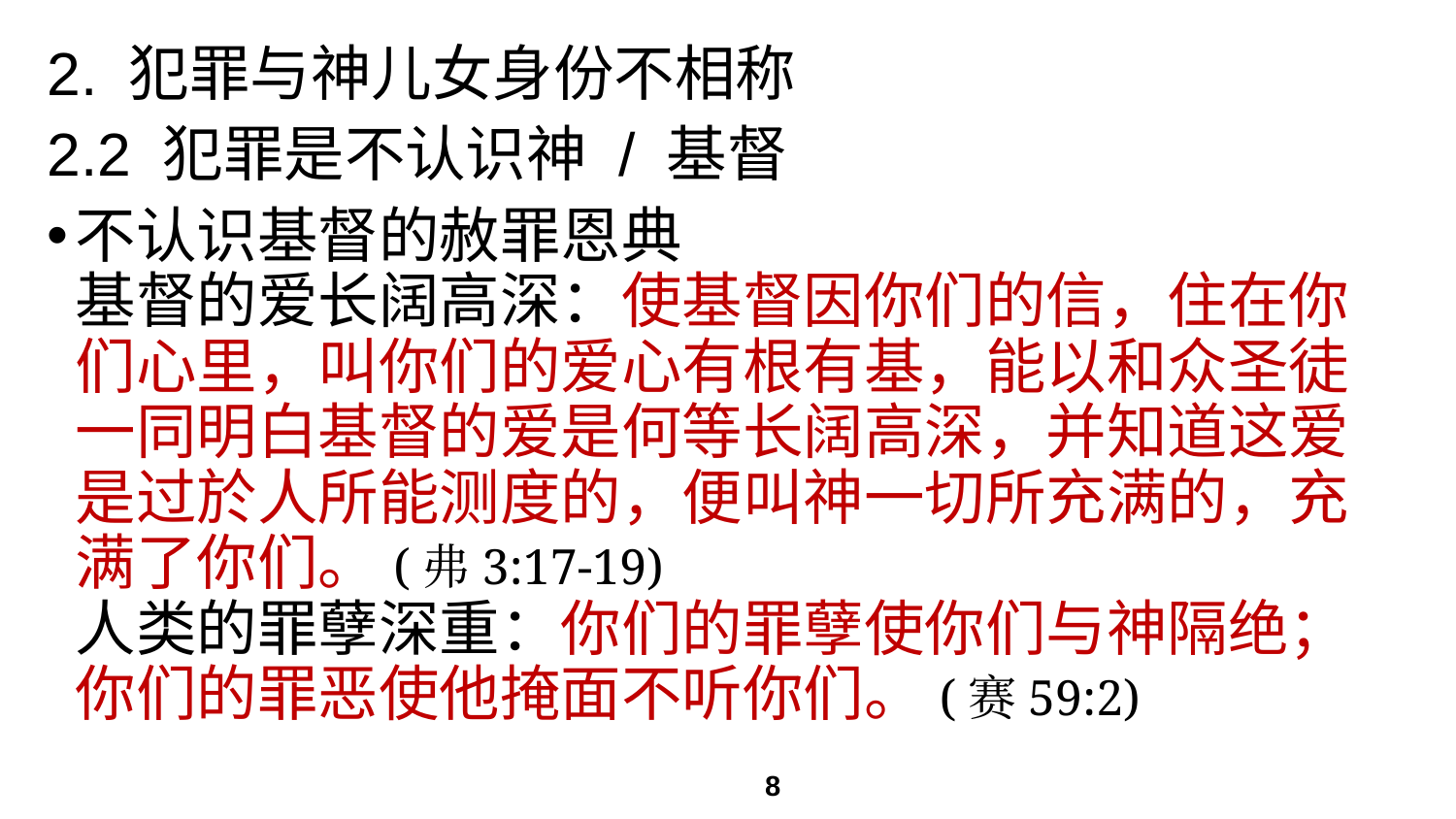

# 2. 犯罪与神儿女身份不相称
2.2 犯罪是不认识神 / 基督
不认识基督的赦罪恩典
基督的爱长阔高深：使基督因你们的信，住在你们心里，叫你们的爱心有根有基，能以和众圣徒一同明白基督的爱是何等长阔高深，并知道这爱是过於人所能测度的，便叫神一切所充满的，充满了你们。(弗3:17-19)
人类的罪孽深重：你们的罪孽使你们与神隔绝；你们的罪恶使他掩面不听你们。(赛59:2)

8